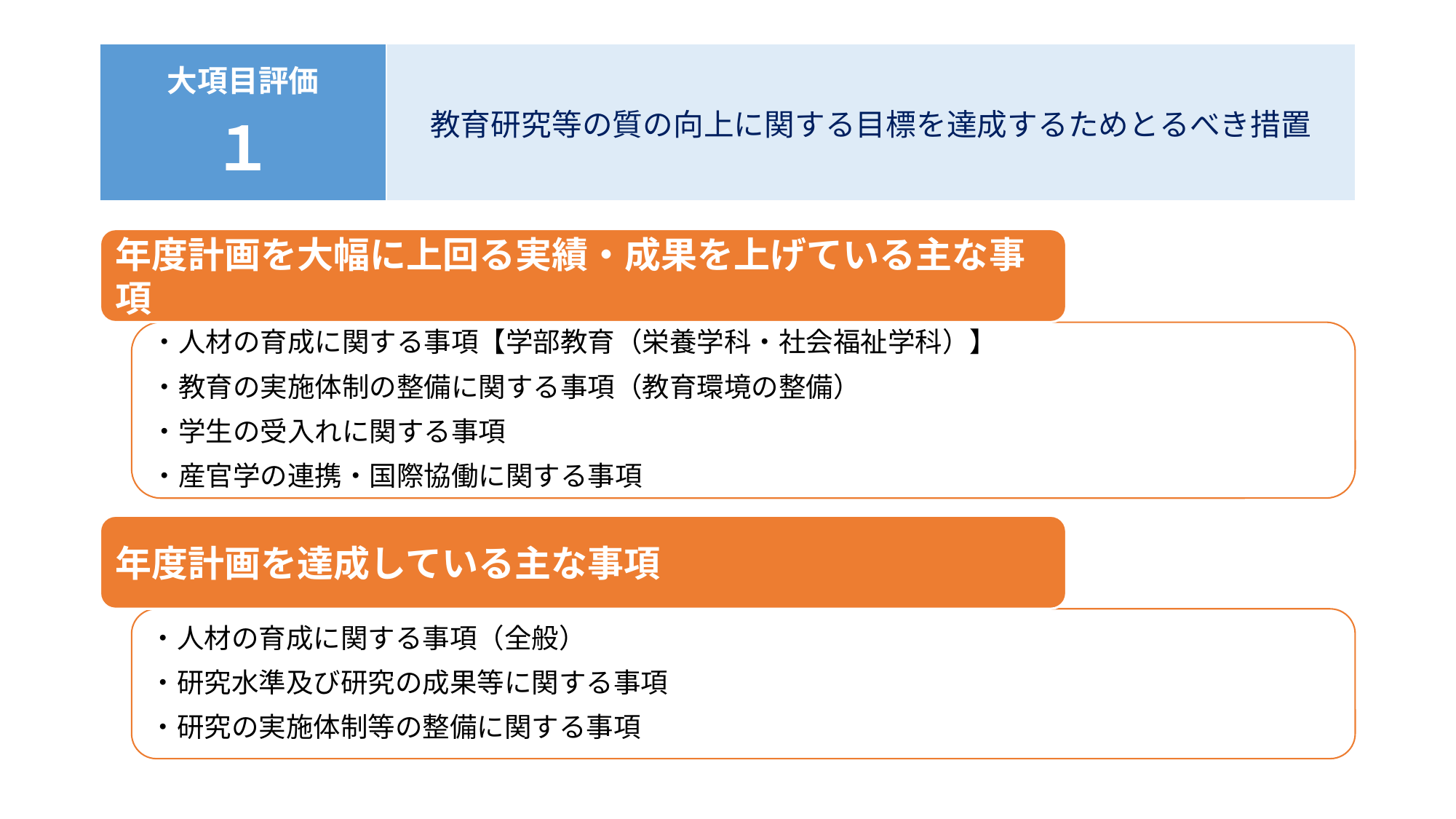

#
| 大項目評価 １ | 教育研究等の質の向上に関する目標を達成するためとるべき措置 |
| --- | --- |
年度計画を大幅に上回る実績・成果を上げている主な事項
・人材の育成に関する事項【学部教育（栄養学科・社会福祉学科）】
・教育の実施体制の整備に関する事項（教育環境の整備）
・学生の受入れに関する事項
・産官学の連携・国際協働に関する事項
年度計画を達成している主な事項
・人材の育成に関する事項（全般）
・研究水準及び研究の成果等に関する事項
・研究の実施体制等の整備に関する事項